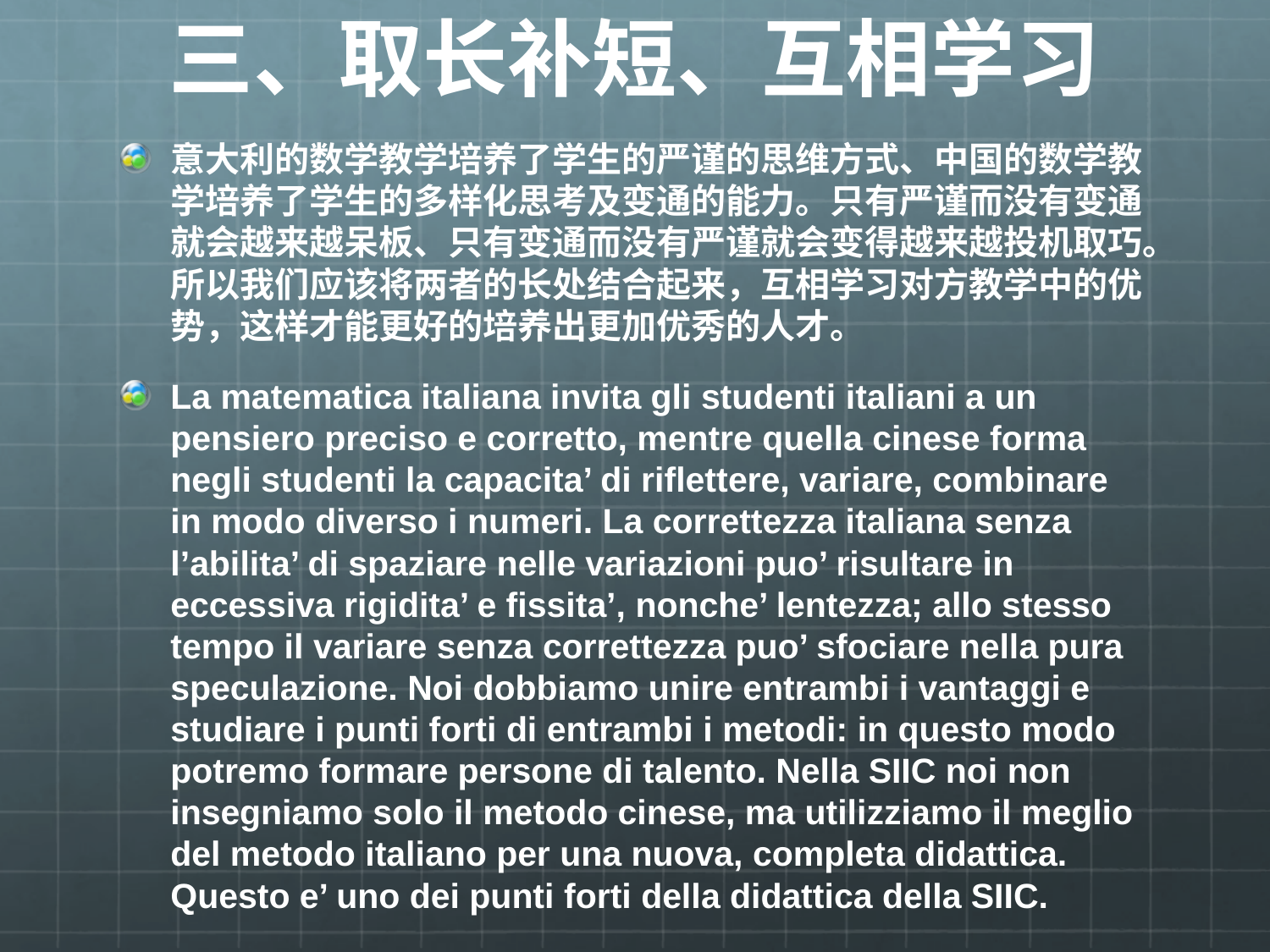

# 三、取长补短、互相学习
意大利的数学教学培养了学生的严谨的思维方式、中国的数学教学培养了学生的多样化思考及变通的能力。只有严谨而没有变通就会越来越呆板、只有变通而没有严谨就会变得越来越投机取巧。所以我们应该将两者的长处结合起来，互相学习对方教学中的优势，这样才能更好的培养出更加优秀的人才。
La matematica italiana invita gli studenti italiani a un pensiero preciso e corretto, mentre quella cinese forma negli studenti la capacita’ di riflettere, variare, combinare in modo diverso i numeri. La correttezza italiana senza l’abilita’ di spaziare nelle variazioni puo’ risultare in eccessiva rigidita’ e fissita’, nonche’ lentezza; allo stesso tempo il variare senza correttezza puo’ sfociare nella pura speculazione. Noi dobbiamo unire entrambi i vantaggi e studiare i punti forti di entrambi i metodi: in questo modo potremo formare persone di talento. Nella SIIC noi non insegniamo solo il metodo cinese, ma utilizziamo il meglio del metodo italiano per una nuova, completa didattica. Questo e’ uno dei punti forti della didattica della SIIC.